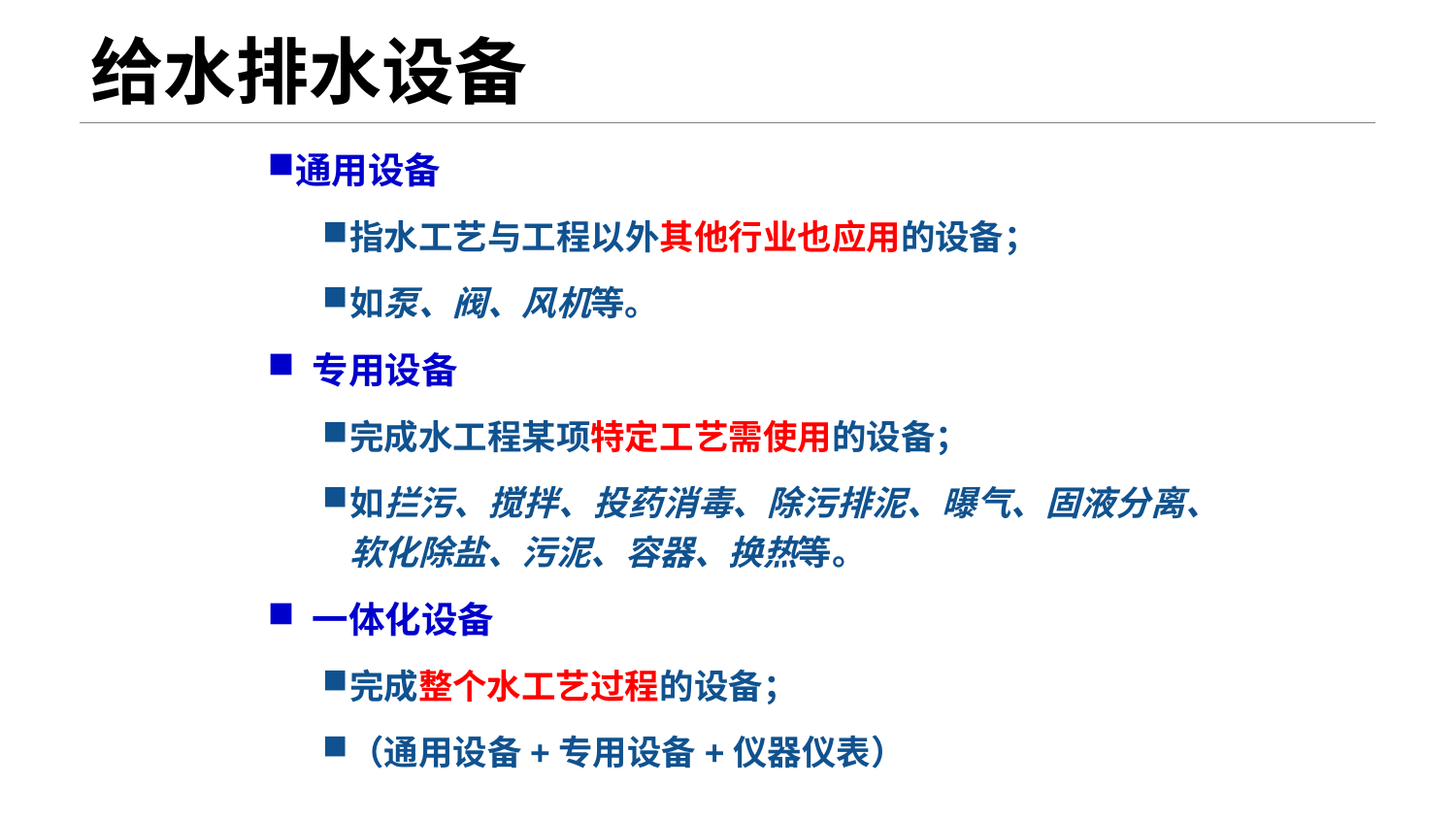

给水排水设备
通用设备
指水工艺与工程以外其他行业也应用的设备；
如泵、阀、风机等。
 专用设备
完成水工程某项特定工艺需使用的设备；
如拦污、搅拌、投药消毒、除污排泥、曝气、固液分离、软化除盐、污泥、容器、换热等。
 一体化设备
完成整个水工艺过程的设备；
（通用设备+专用设备+仪器仪表）